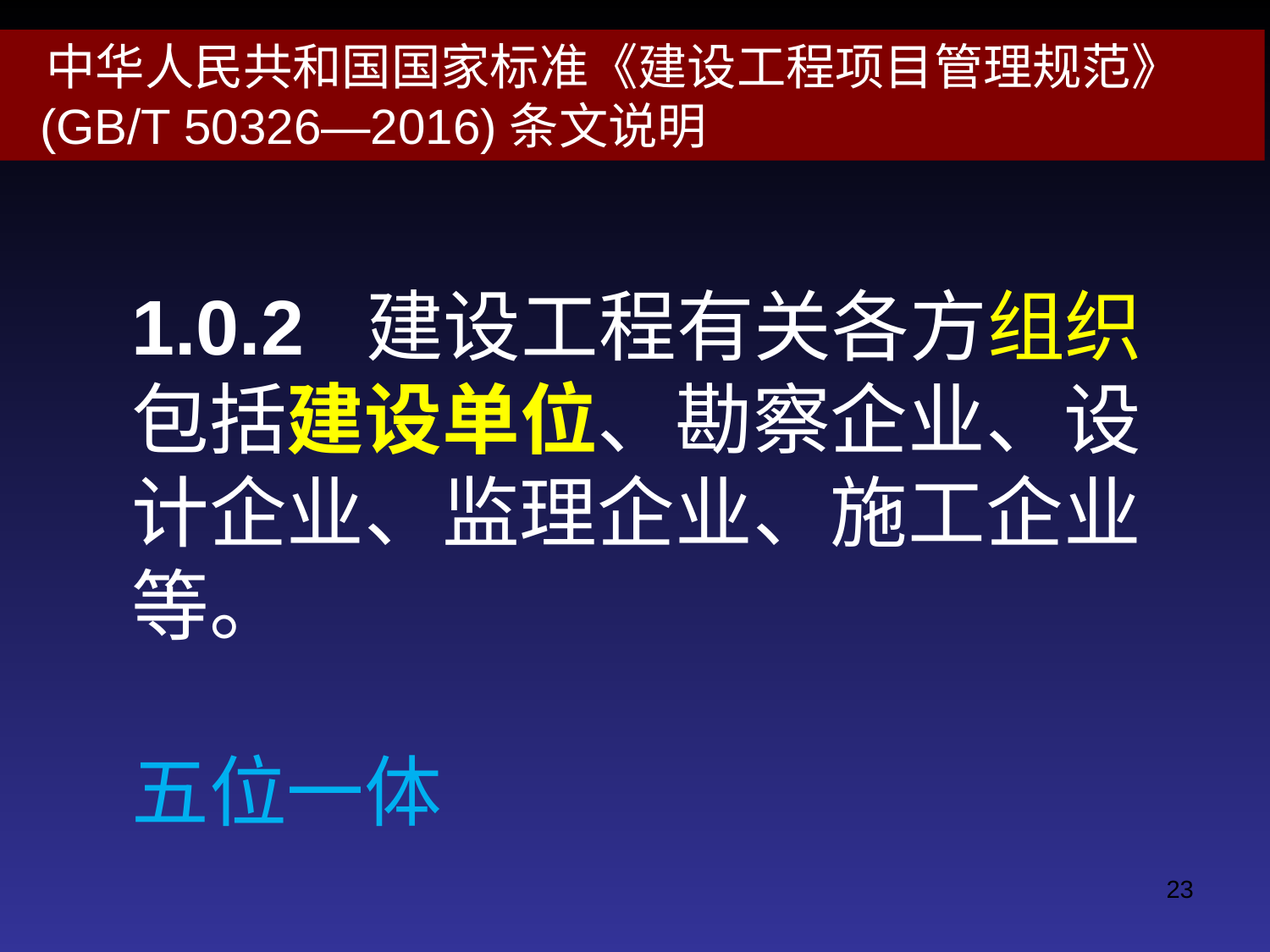

中华人民共和国国家标准《建设工程项目管理规范》
  (GB/T 50326—2016)条文说明

1.0.2  建设工程有关各方组织包括建设单位、勘察企业、设计企业、监理企业、施工企业等。

五位一体

23